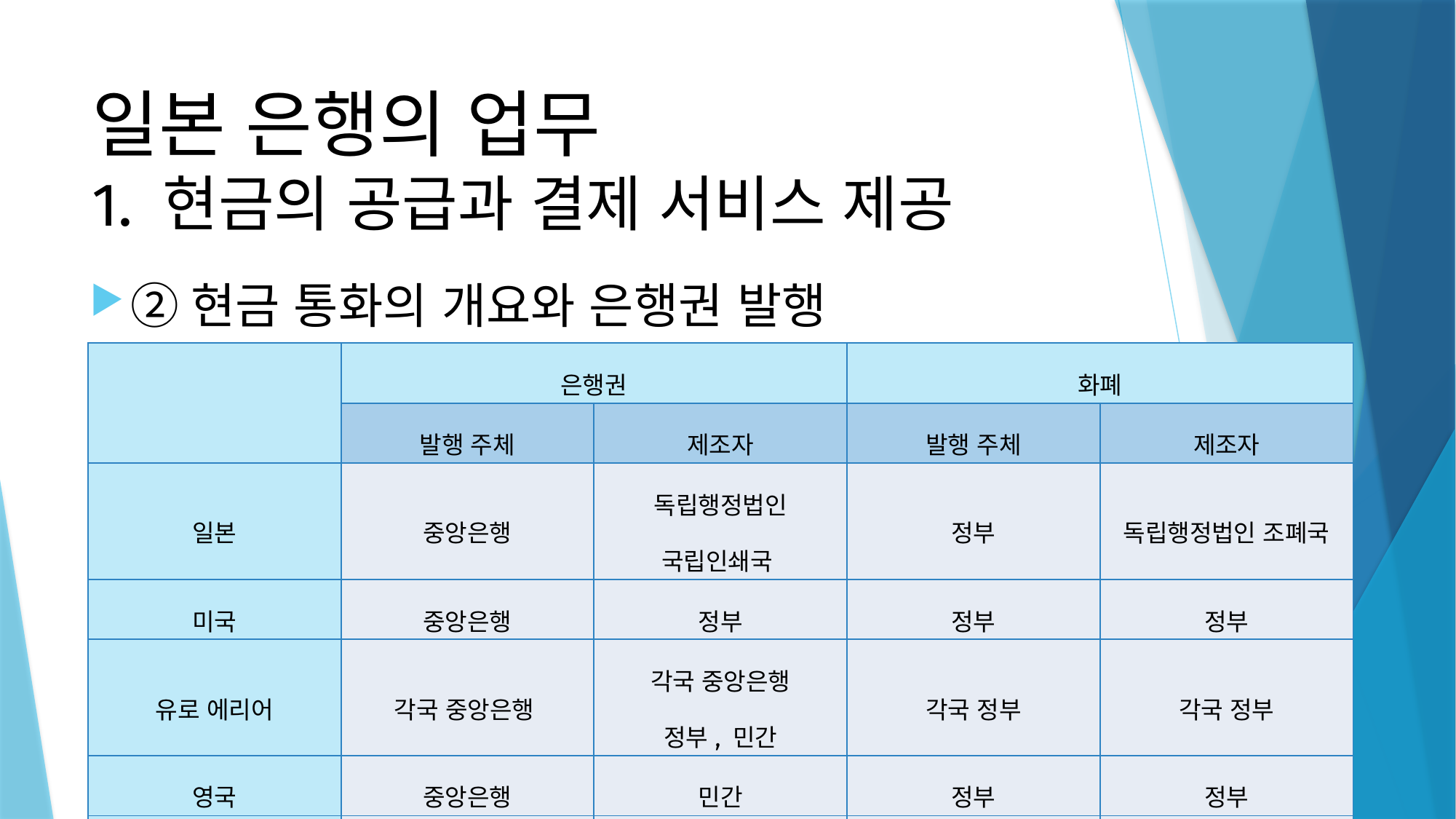

# 일본 은행의 업무 1. 현금의 공급과 결제 서비스 제공
②현금 통화의 개요와 은행권 발행
|  | 은행권 |  | 화폐 |  |
| --- | --- | --- | --- | --- |
|  | 발행 주체 | 제조자 | 발행 주체 | 제조자 |
| 일본 | 중앙은행 | 독립행정법인 국립인쇄국 | 정부 | 독립행정법인 조폐국 |
| 미국 | 중앙은행 | 정부 | 정부 | 정부 |
| 유로 에리어 | 각국 중앙은행 | 각국 중앙은행 정부, 민간 | 각국 정부 | 각국 정부 |
| 영국 | 중앙은행 | 민간 | 정부 | 정부 |
| 캐나다 | 중앙은행 | 민간 | 정부 | 정부 |